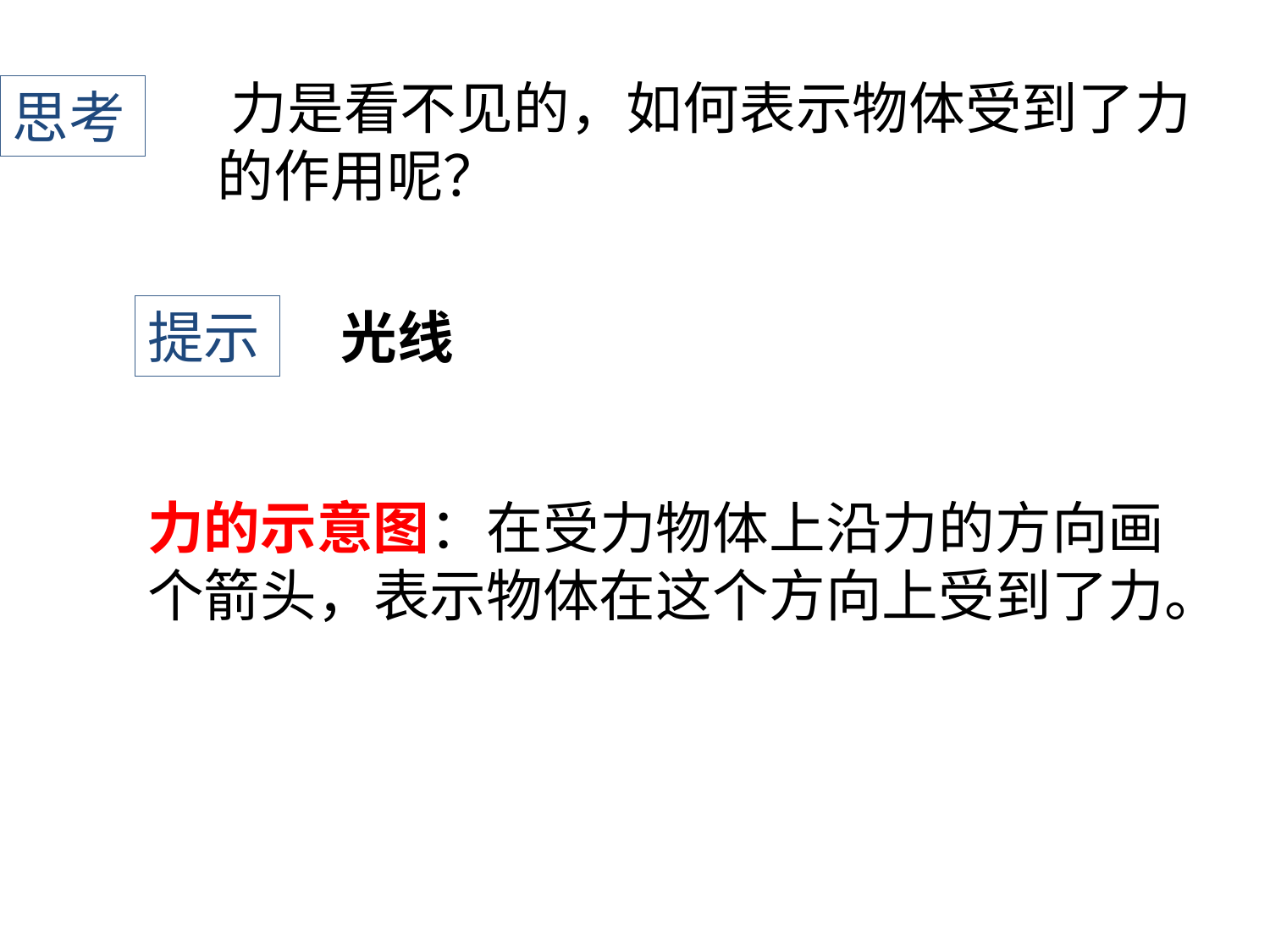

﻿力是看不见的，如何表示物体受到了力的作用呢？
思考
提示
﻿光线
力的示意图：在受力物体上沿力的方向画个箭头，表示物体在这个方向上受到了力。